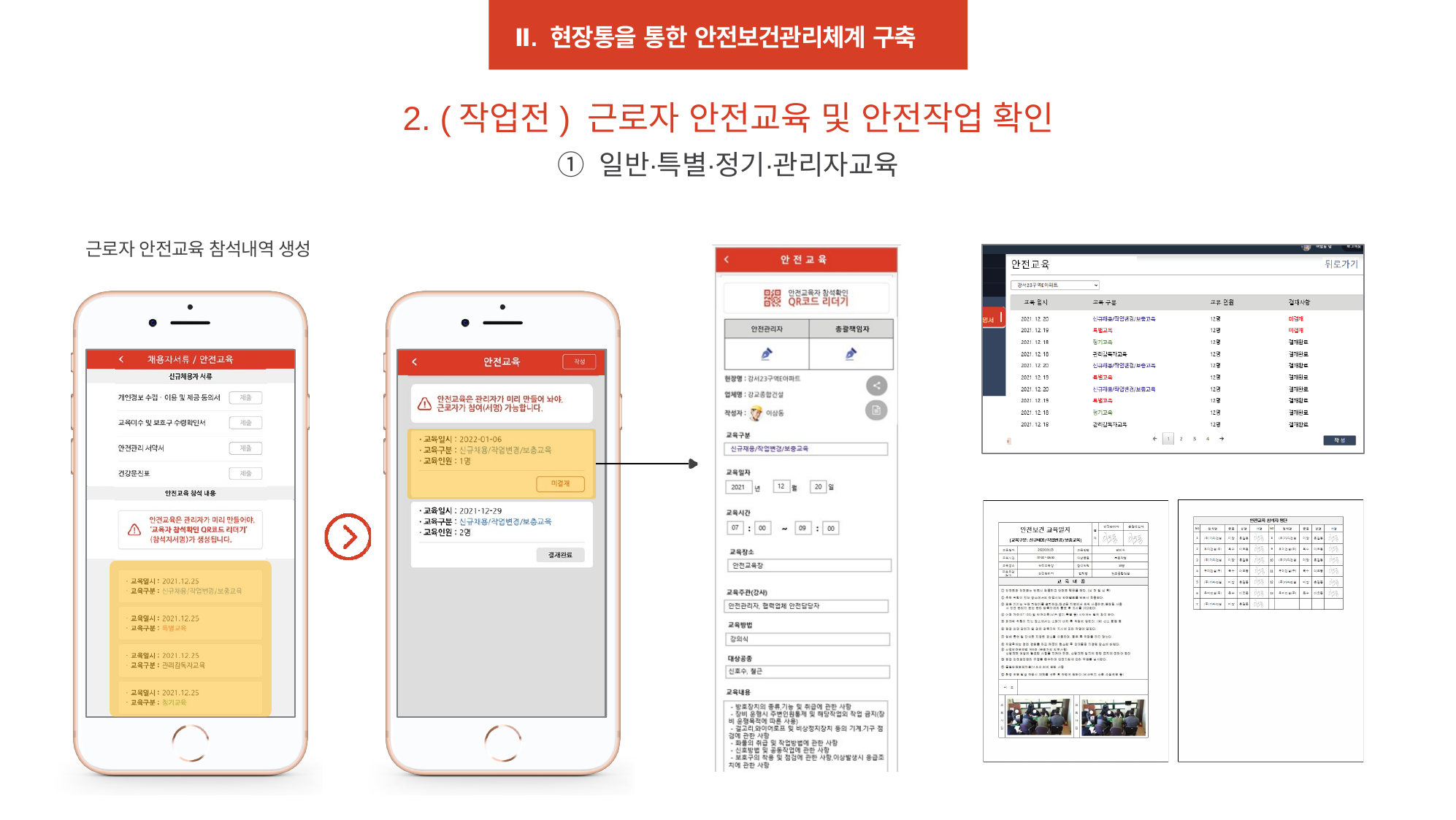

Ⅱ. 현장통을 통한 안전보건관리체계 구축
2. (작업전) 근로자 안전교육 및 안전작업 확인
① 일반∙특별∙정기∙관리자교육
근로자 안전교육 참석내역 생성